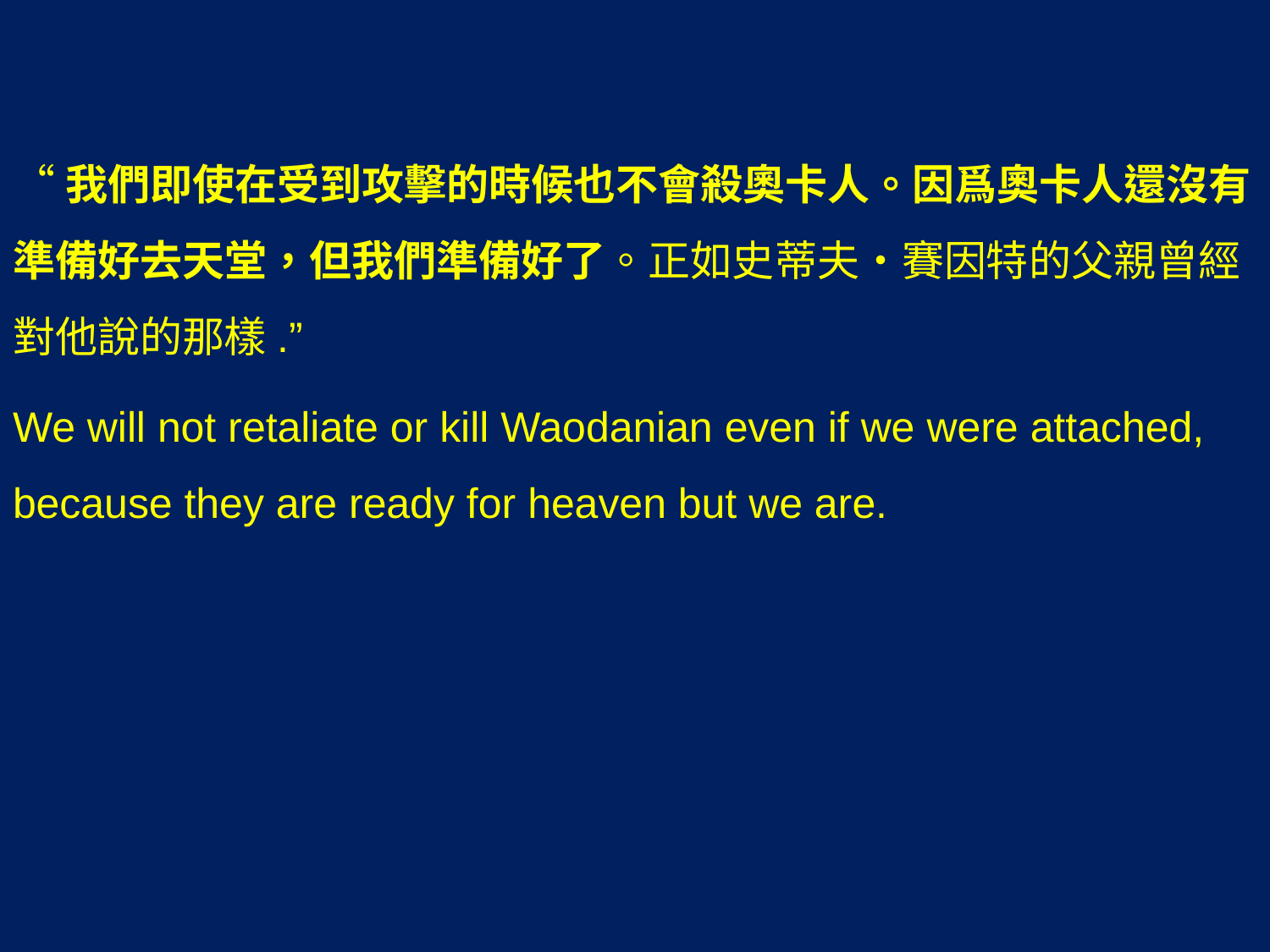

“我們即使在受到攻擊的時候也不會殺奧卡人。因爲奧卡人還沒有準備好去天堂，但我們準備好了。正如史蒂夫•賽因特的父親曾經對他說的那樣.”
We will not retaliate or kill Waodanian even if we were attached, because they are ready for heaven but we are.